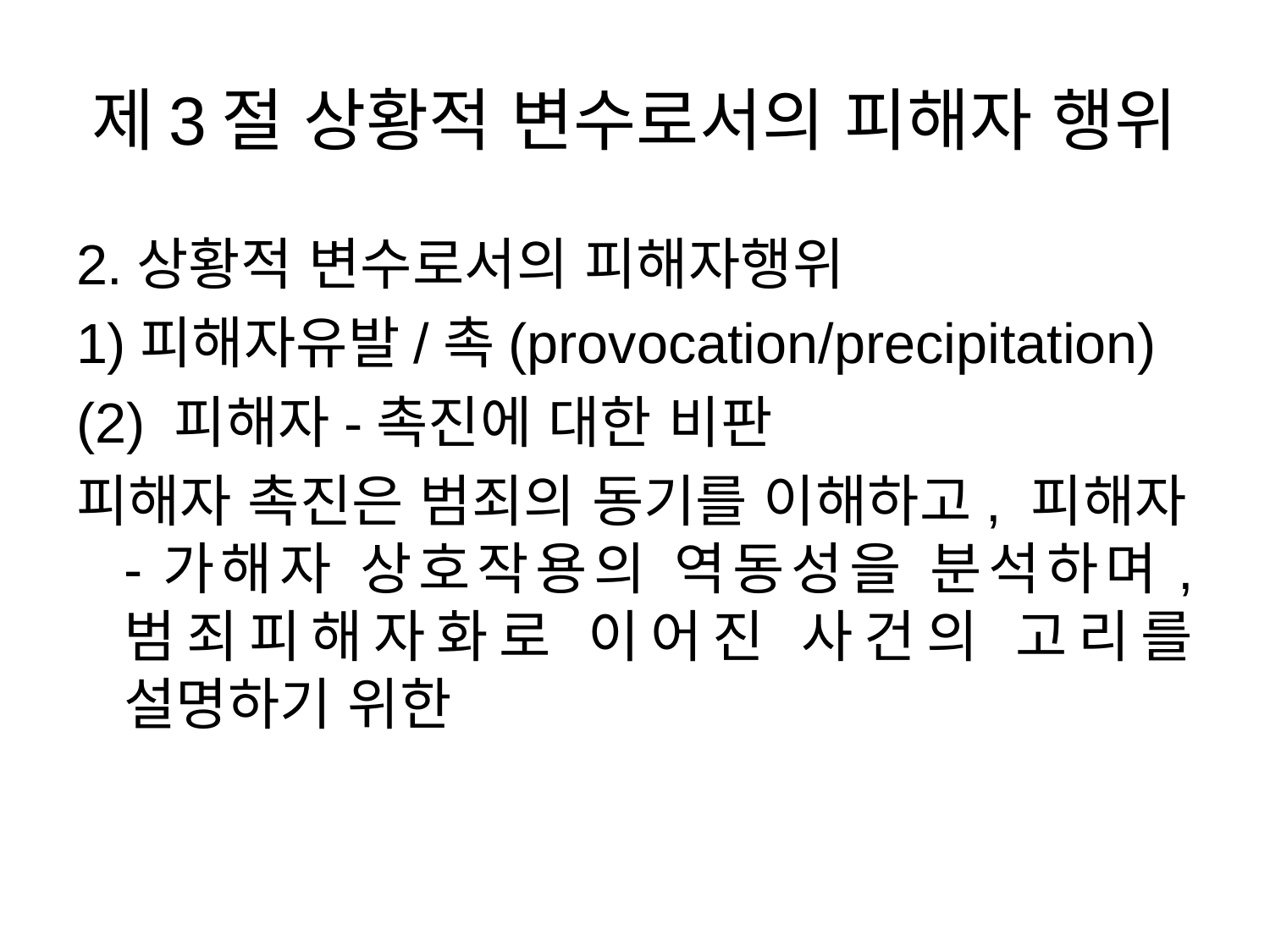

# 제3절 상황적 변수로서의 피해자 행위
2.상황적 변수로서의 피해자행위
1)피해자유발/촉(provocation/precipitation)
(2) 피해자-촉진에 대한 비판
피해자 촉진은 범죄의 동기를 이해하고, 피해자-가해자 상호작용의 역동성을 분석하며, 범죄피해자화로 이어진 사건의 고리를 설명하기 위한